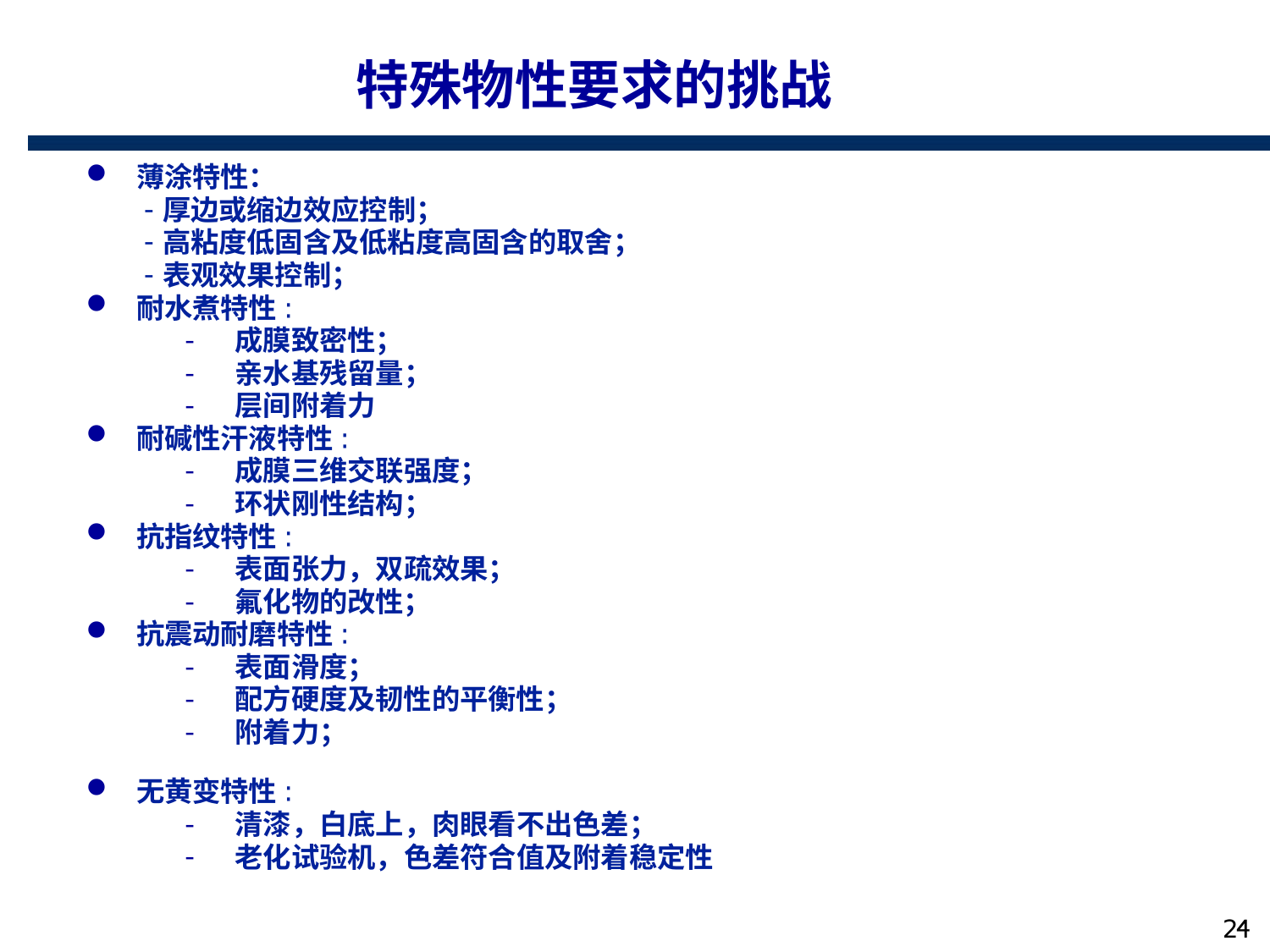

特殊物性要求的挑战
薄涂特性：
       -厚边或缩边效应控制；
       -高粘度低固含及低粘度高固含的取舍；
       -表观效果控制；
耐水煮特性:
成膜致密性；
亲水基残留量；
层间附着力
耐碱性汗液特性:
成膜三维交联强度；
环状刚性结构；
抗指纹特性:
表面张力，双疏效果；
氟化物的改性；
抗震动耐磨特性:
表面滑度；
配方硬度及韧性的平衡性；
附着力；
无黄变特性:
清漆，白底上，肉眼看不出色差；
老化试验机，色差符合值及附着稳定性